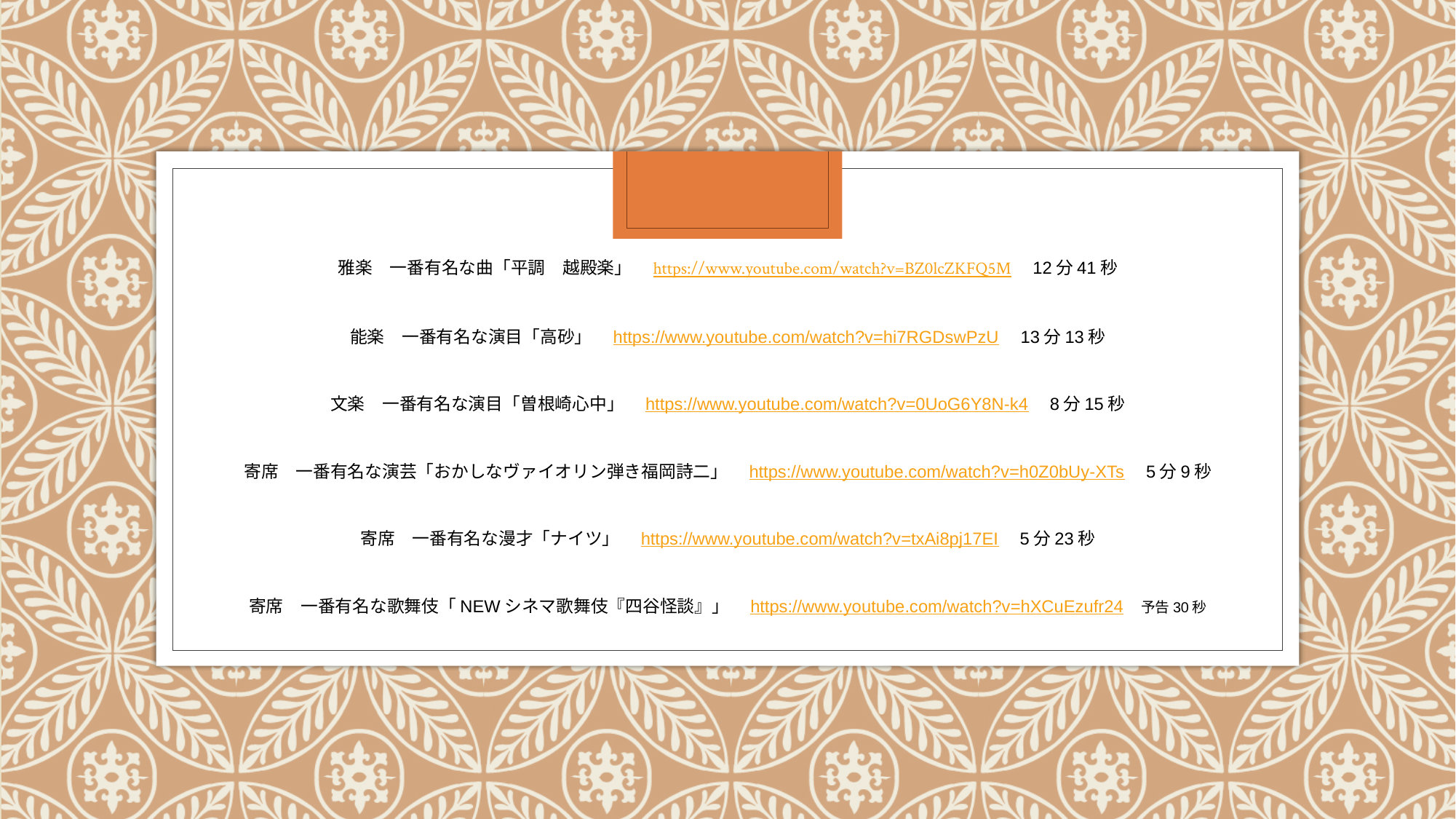

雅楽　一番有名な曲「平調　越殿楽」　https://www.youtube.com/watch?v=BZ0lcZKFQ5M　12分41秒

能楽　一番有名な演目「高砂」　https://www.youtube.com/watch?v=hi7RGDswPzU　13分13秒

文楽　一番有名な演目「曽根崎心中」　https://www.youtube.com/watch?v=0UoG6Y8N-k4　8分15秒

寄席　一番有名な演芸「おかしなヴァイオリン弾き福岡詩二」　https://www.youtube.com/watch?v=h0Z0bUy-XTs　5分9秒

寄席　一番有名な漫才「ナイツ」　https://www.youtube.com/watch?v=txAi8pj17EI　5分23秒

寄席　一番有名な歌舞伎「NEWシネマ歌舞伎『四谷怪談』」　https://www.youtube.com/watch?v=hXCuEzufr24　予告30秒